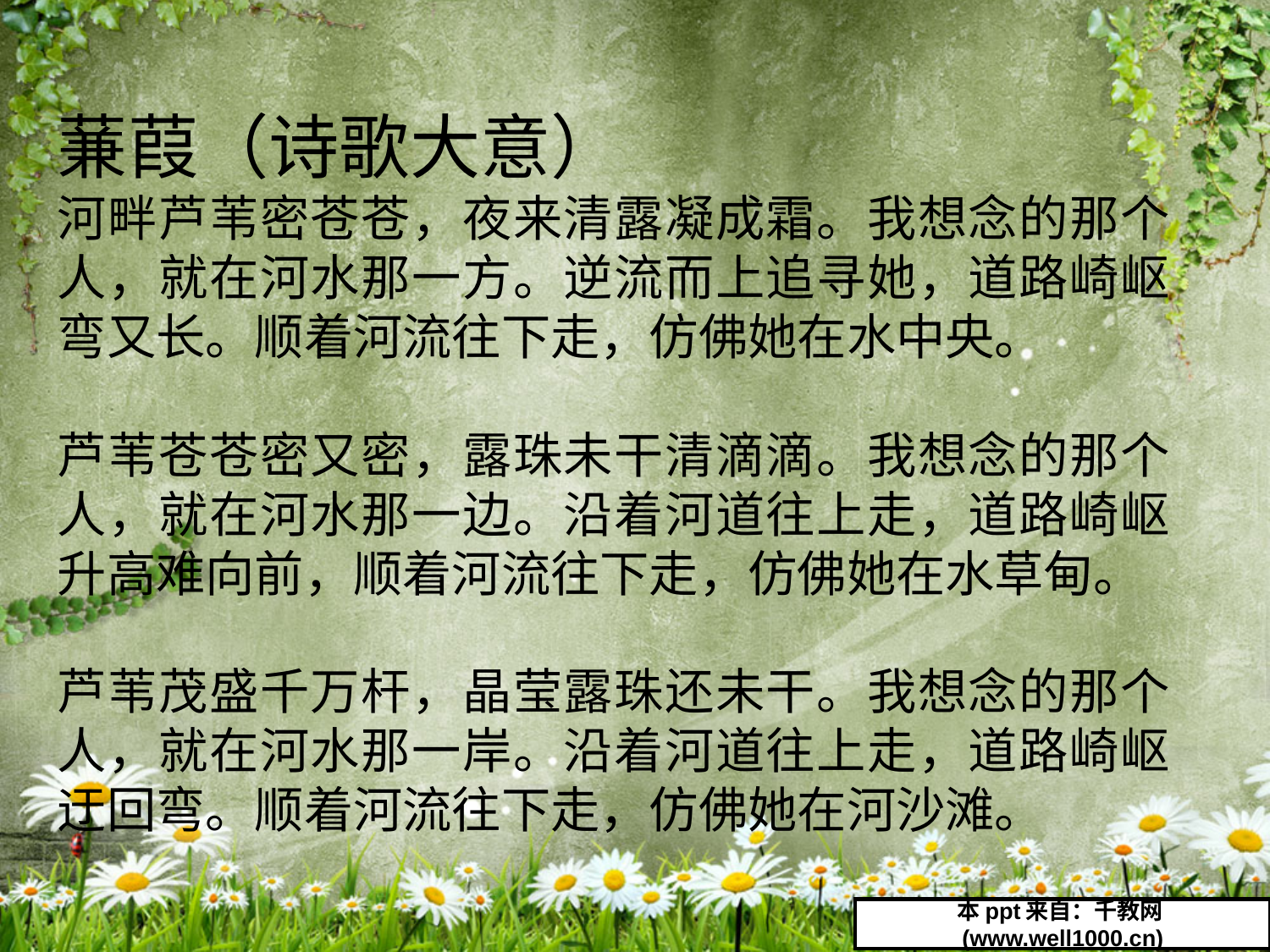

蒹葭（诗歌大意）
河畔芦苇密苍苍，夜来清露凝成霜。我想念的那个人，就在河水那一方。逆流而上追寻她，道路崎岖弯又长。顺着河流往下走，仿佛她在水中央。

芦苇苍苍密又密，露珠未干清滴滴。我想念的那个人，就在河水那一边。沿着河道往上走，道路崎岖升高难向前，顺着河流往下走，仿佛她在水草甸。

芦苇茂盛千万杆，晶莹露珠还未干。我想念的那个人，就在河水那一岸。沿着河道往上走，道路崎岖迂回弯。顺着河流往下走，仿佛她在河沙滩。
本ppt来自：千教网(www.well1000.cn)